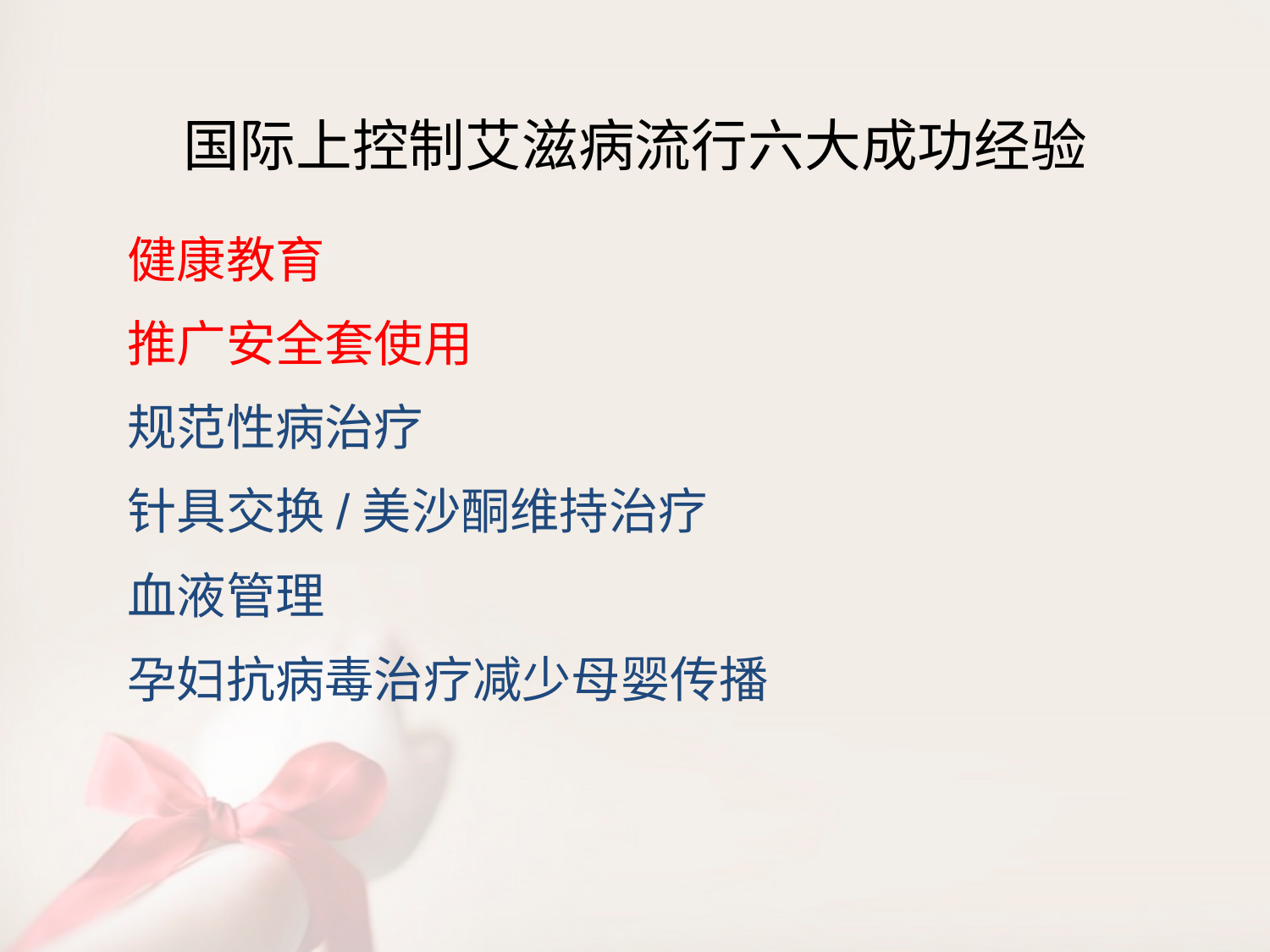

# 国际上控制艾滋病流行六大成功经验
健康教育
推广安全套使用
规范性病治疗
针具交换/美沙酮维持治疗
血液管理
孕妇抗病毒治疗减少母婴传播